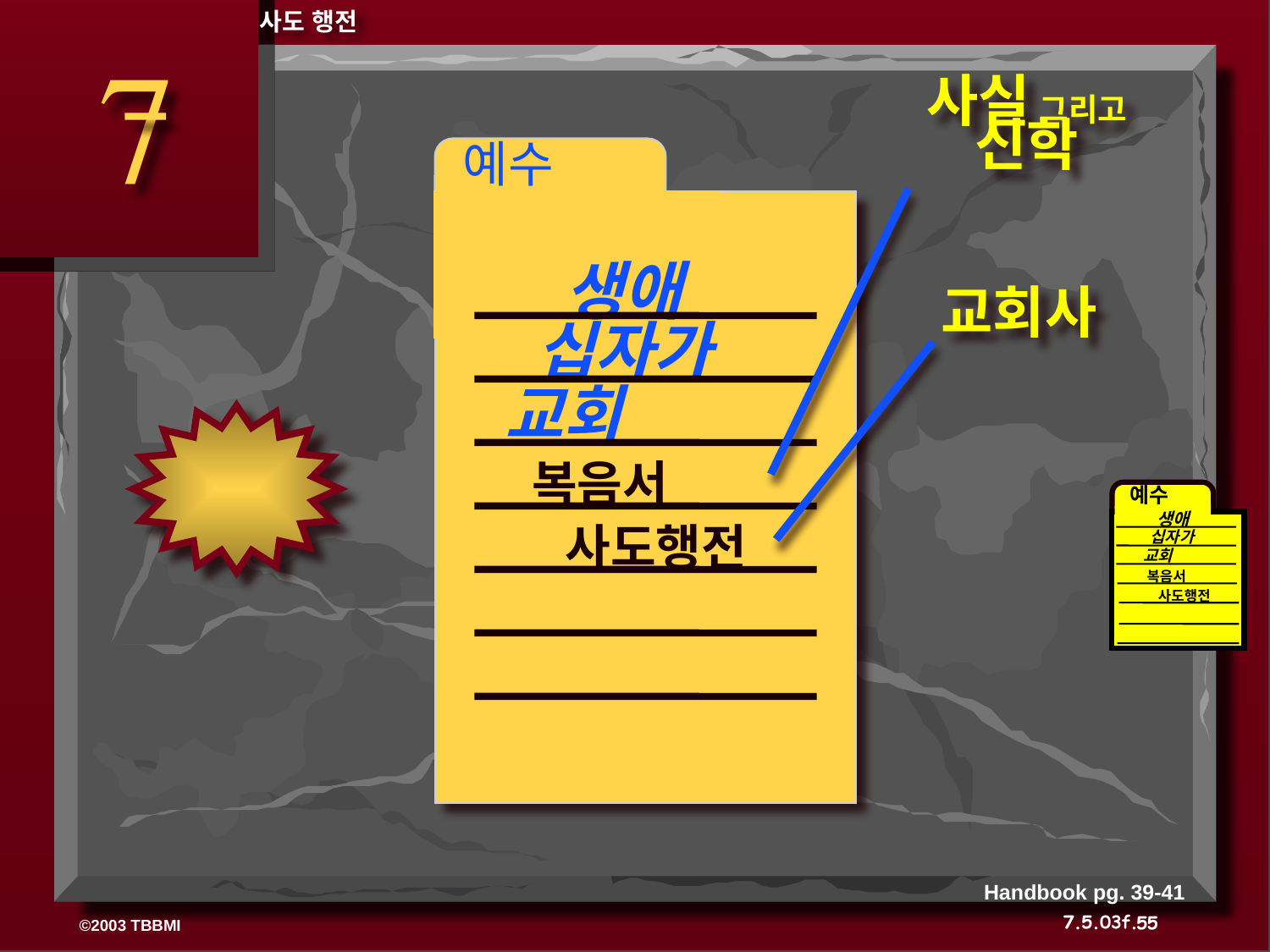

사도 행전

7
사실 그리고
신학

   예수

생애
교회사

십자가

교회

복음서
예수

생애

사도행전

십자가

교회

복음서

사도행전

Handbook pg. 39-41
55